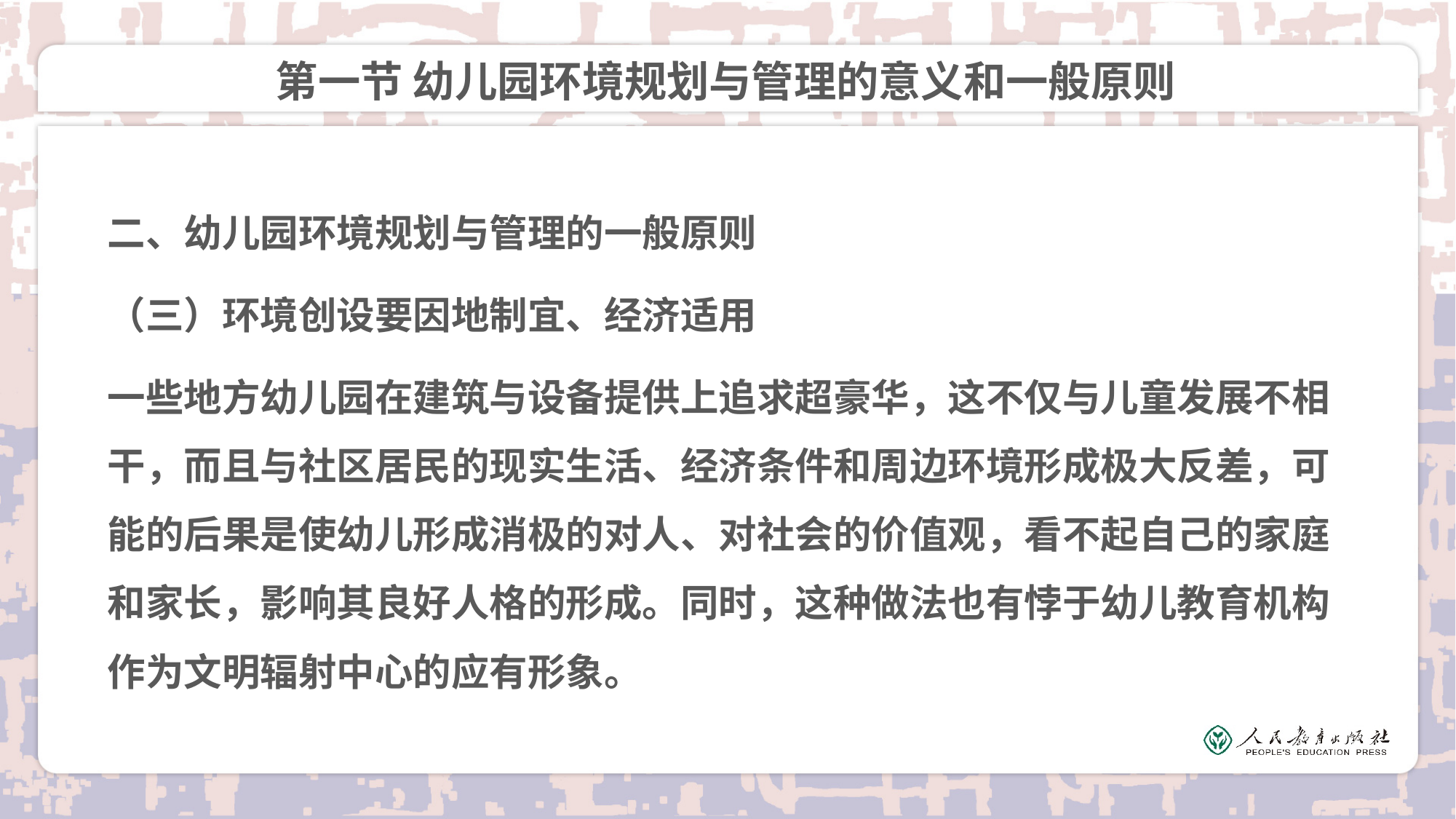

# 第一节 幼儿园环境规划与管理的意义和一般原则
二、幼儿园环境规划与管理的一般原则
（三）环境创设要因地制宜、经济适用
一些地方幼儿园在建筑与设备提供上追求超豪华，这不仅与儿童发展不相干，而且与社区居民的现实生活、经济条件和周边环境形成极大反差，可能的后果是使幼儿形成消极的对人、对社会的价值观，看不起自己的家庭和家长，影响其良好人格的形成。同时，这种做法也有悖于幼儿教育机构作为文明辐射中心的应有形象。